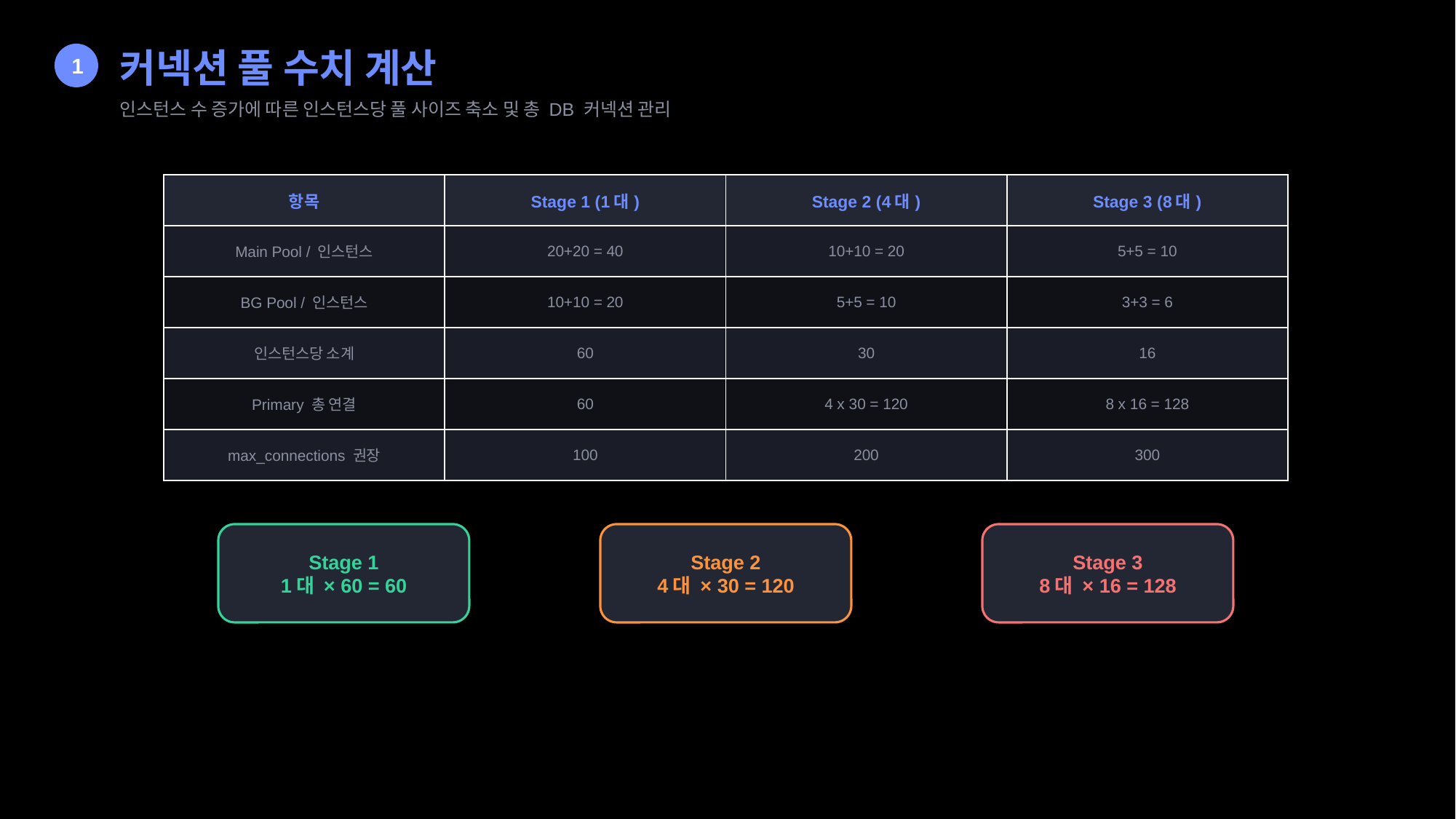

커넥션 풀 수치 계산
1
인스턴스 수 증가에 따른 인스턴스당 풀 사이즈 축소 및 총 DB 커넥션 관리
| 항목 | Stage 1 (1대) | Stage 2 (4대) | Stage 3 (8대) |
| --- | --- | --- | --- |
| Main Pool / 인스턴스 | 20+20 = 40 | 10+10 = 20 | 5+5 = 10 |
| BG Pool / 인스턴스 | 10+10 = 20 | 5+5 = 10 | 3+3 = 6 |
| 인스턴스당 소계 | 60 | 30 | 16 |
| Primary 총 연결 | 60 | 4 x 30 = 120 | 8 x 16 = 128 |
| max\_connections 권장 | 100 | 200 | 300 |
Stage 1
1대 × 60 = 60
Stage 2
4대 × 30 = 120
Stage 3
8대 × 16 = 128